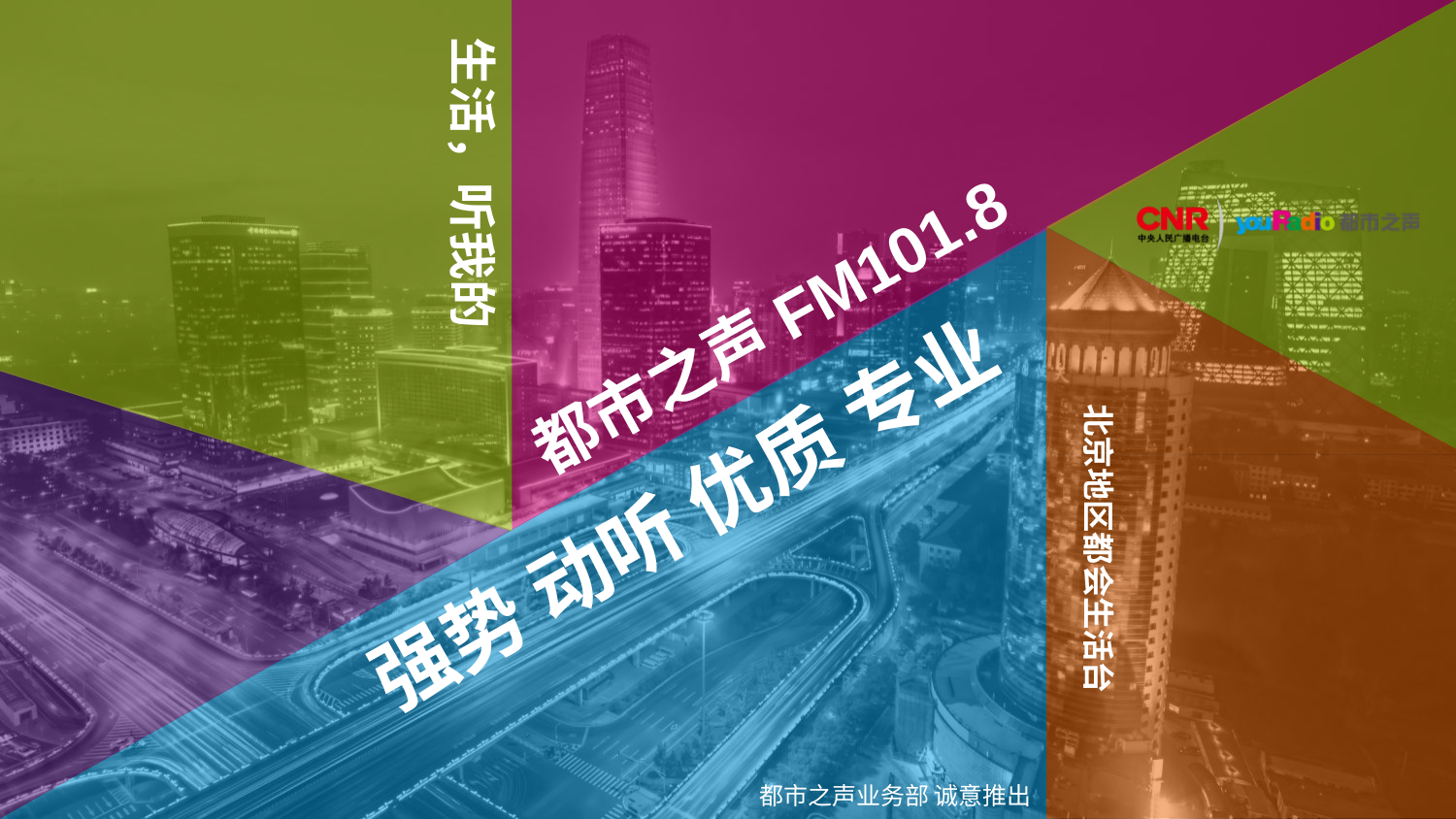

生活，听我的
都市之声FM101.8
北京地区都会生活台
强势 动听 优质 专业
都市之声业务部 诚意推出